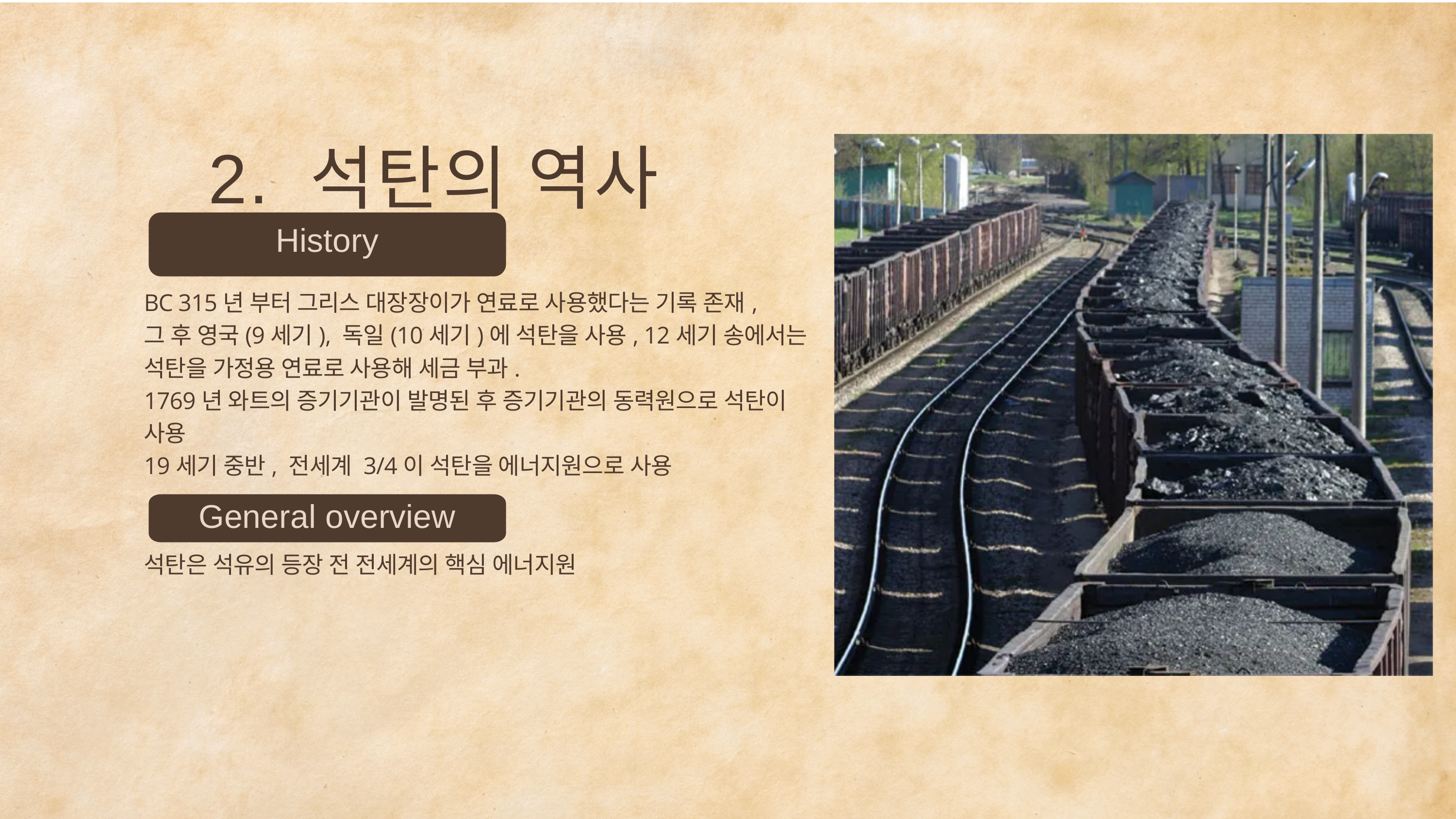

2. 석탄의 역사

History
BC 315년 부터 그리스 대장장이가 연료로 사용했다는 기록 존재,
그 후 영국(9세기), 독일(10세기)에 석탄을 사용, 12세기 송에서는 석탄을 가정용 연료로 사용해 세금 부과.
1769년 와트의 증기기관이 발명된 후 증기기관의 동력원으로 석탄이 사용
19세기 중반, 전세계 3/4이 석탄을 에너지원으로 사용

General overview
석탄은 석유의 등장 전 전세계의 핵심 에너지원